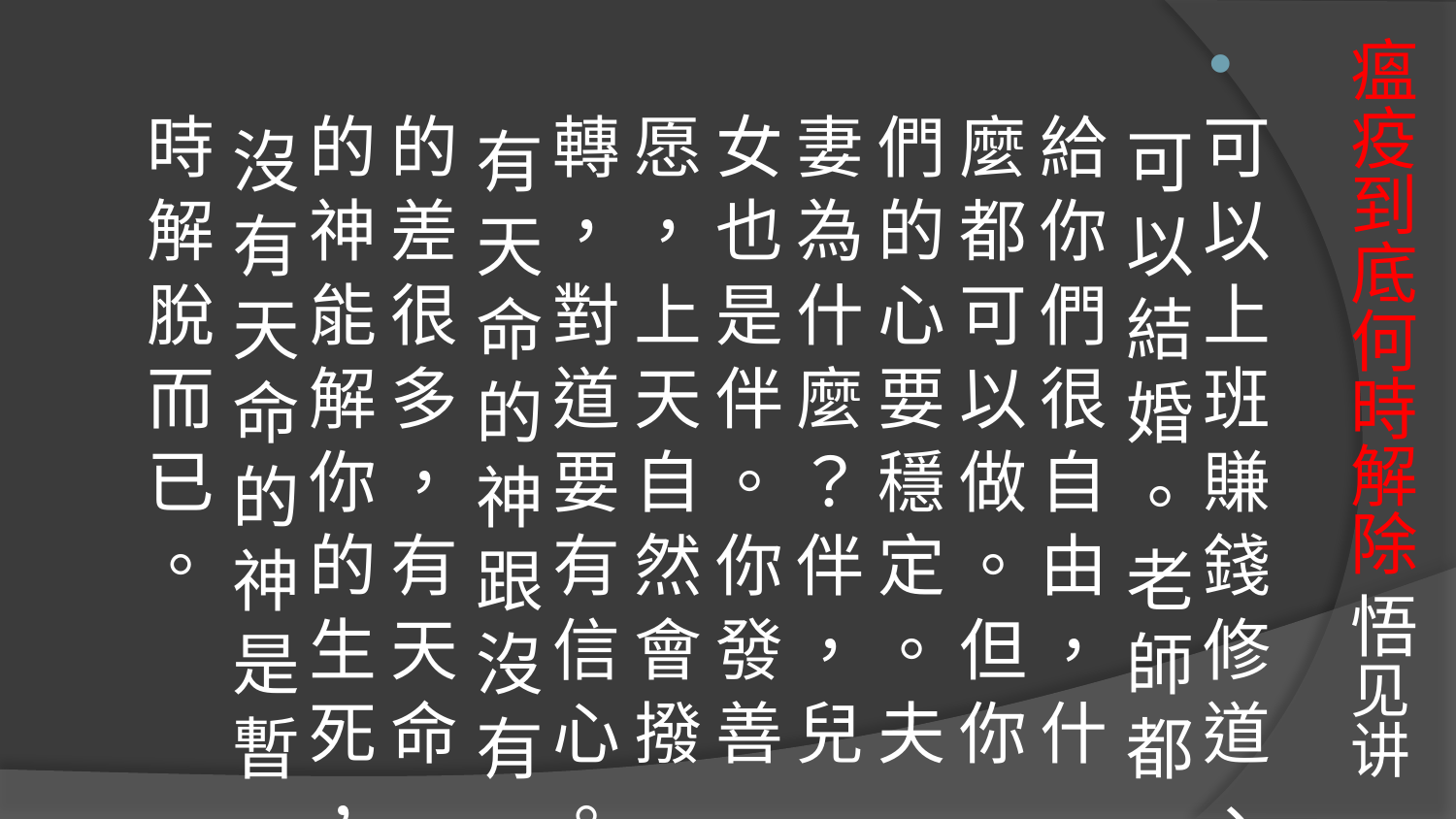

# 瘟疫到底何時解除 悟见讲
可 以 上 班 賺 錢 修 道 、 可 以 結 婚 。 老 師 都 給 你 們 很 自 由 ， 什 麼 都 可 以 做 。 但 你 們 的 心 要 穩 定 。 夫 妻 為 什 麼 ？ 伴 ， 兒 女 也 是 伴 。 你 發 善 愿 ， 上 天 自 然 會 撥 轉 ， 對 道 要 有 信 心 。 有 天 命 的 神 跟 沒 有 的 差 很 多 ， 有 天 命 的 神 能 解 你 的 生 死 ， 沒 有 天 命 的 神 是 暫 時 解 脫 而 已 。